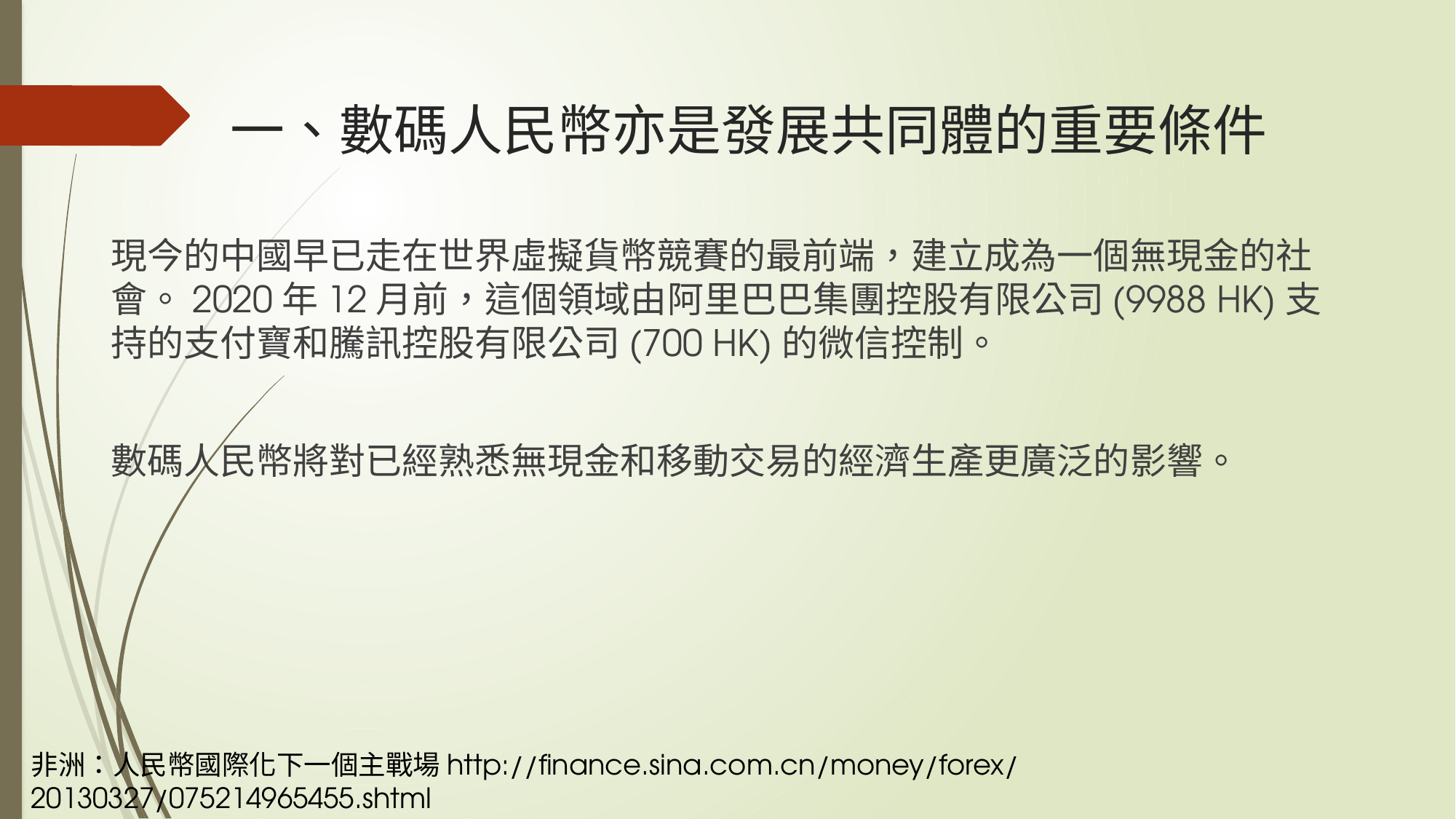

# 一、數碼人民幣亦是發展共同體的重要條件
現今的中國早已走在世界虛擬貨幣競賽的最前端，建立成為一個無現金的社會。2020年12月前，這個領域由阿里巴巴集團控股有限公司(9988 HK)支持的支付寶和騰訊控股有限公司(700 HK)的微信控制。

數碼人民幣將對已經熟悉無現金和移動交易的經濟生產更廣泛的影響。
非洲：人民幣國際化下一個主戰場http://finance.sina.com.cn/money/forex/20130327/075214965455.shtml